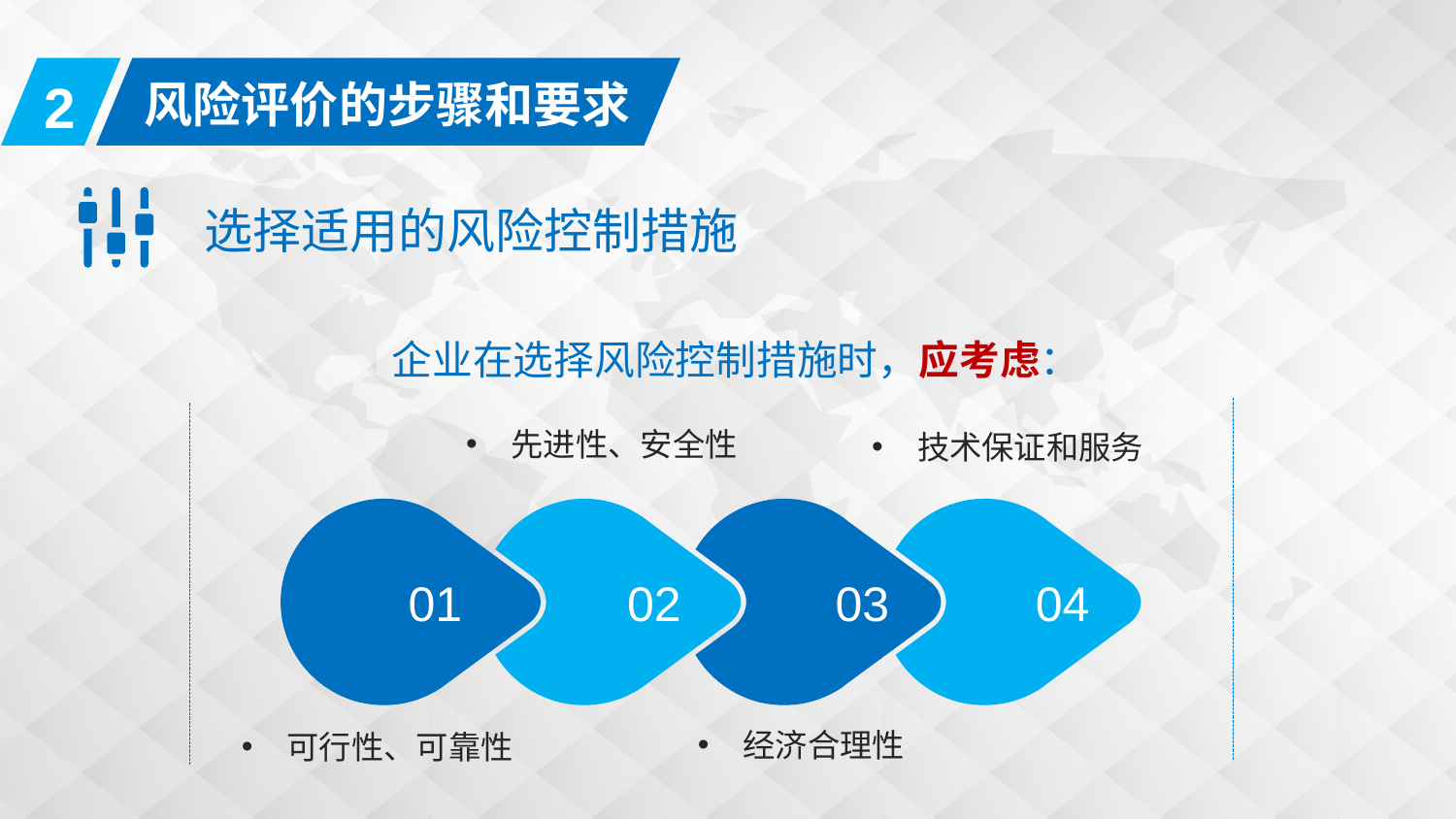

2
风险评价的步骤和要求

选择适用的风险控制措施
企业在选择风险控制措施时，应考虑：
先进性、安全性
技术保证和服务

01
02
03
04
经济合理性
可行性、可靠性